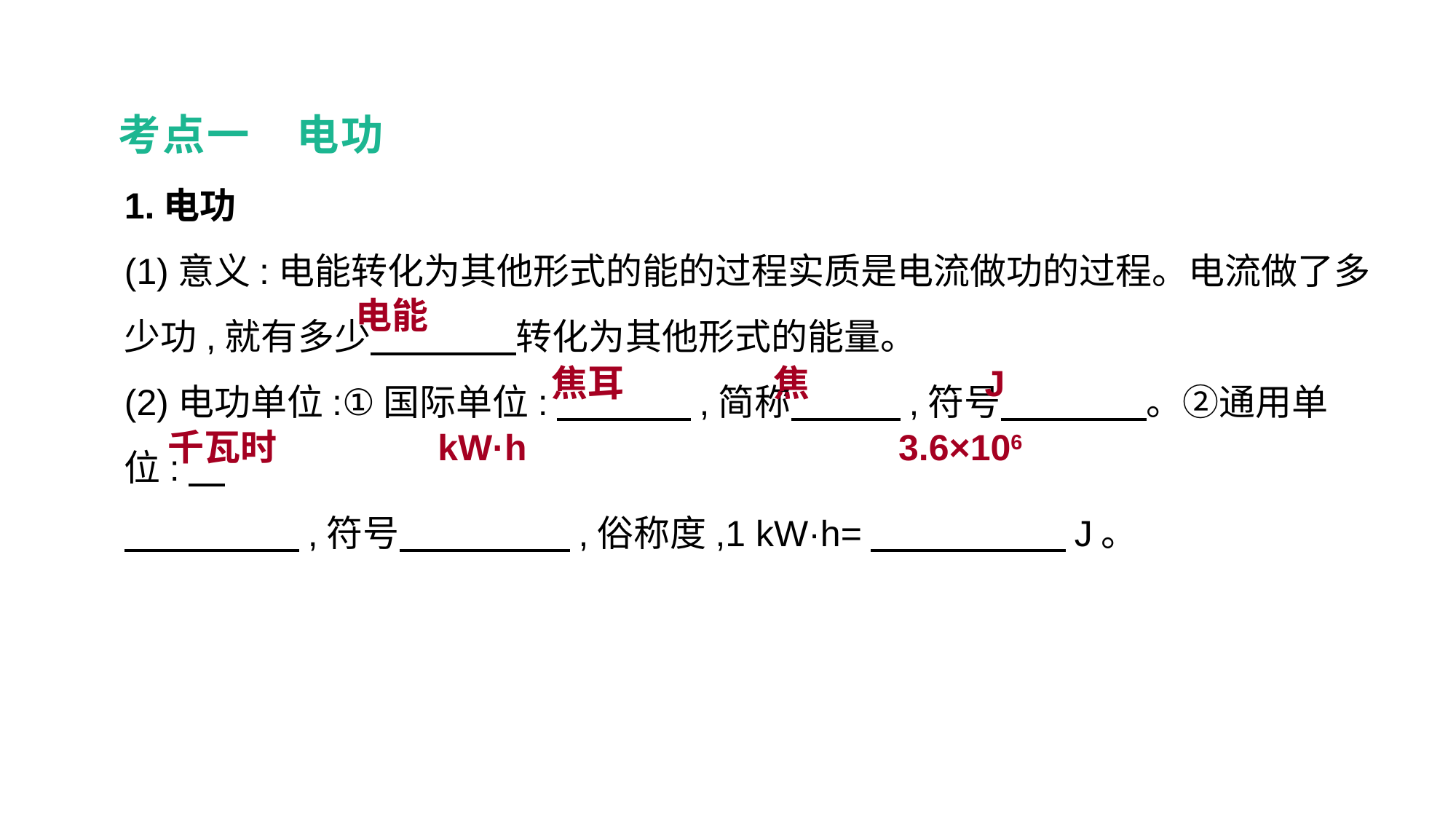

考点一　电功
1.电功
(1)意义:电能转化为其他形式的能的过程实质是电流做功的过程。电流做了多少功,就有多少　　　　转化为其他形式的能量。
(2)电功单位:①国际单位:　　   　,简称　　　,符号　　　　。②通用单位:
　　        　,符号　   　　　,俗称度,1 kW·h=　　      　　J。
电能
焦耳
焦
J
千瓦时
kW·h
3.6×106